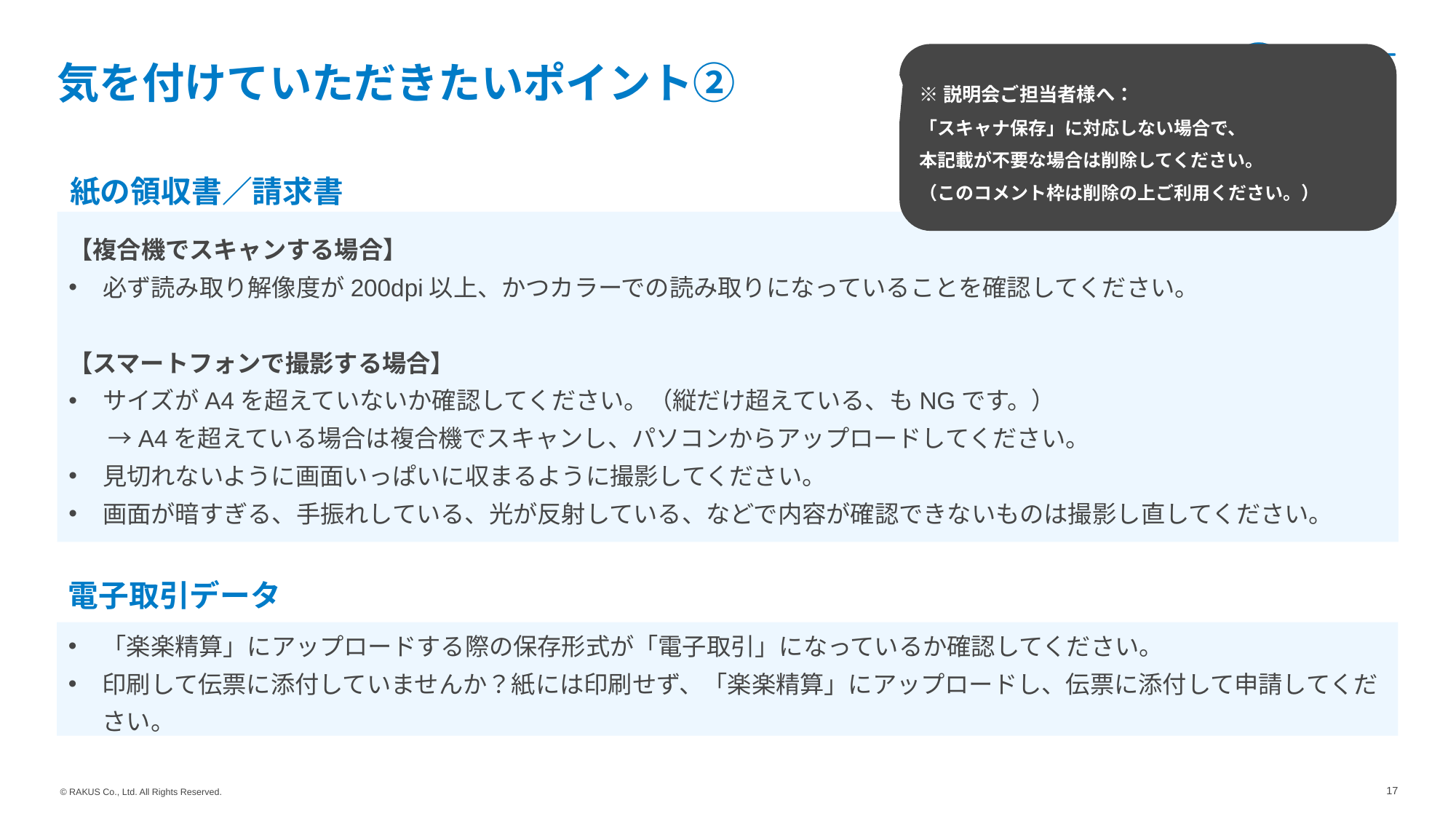

※説明会ご担当者様へ：
「スキャナ保存」に対応しない場合で、
本記載が不要な場合は削除してください。
（このコメント枠は削除の上ご利用ください。）
# 気を付けていただきたいポイント②

紙の領収書／請求書
【複合機でスキャンする場合】
必ず読み取り解像度が200dpi以上、かつカラーでの読み取りになっていることを確認してください。

【スマートフォンで撮影する場合】
サイズがA4を超えていないか確認してください。（縦だけ超えている、もNGです。）
 →A4を超えている場合は複合機でスキャンし、パソコンからアップロードしてください。
見切れないように画面いっぱいに収まるように撮影してください。
画面が暗すぎる、手振れしている、光が反射している、などで内容が確認できないものは撮影し直してください。
電子取引データ
「楽楽精算」にアップロードする際の保存形式が「電子取引」になっているか確認してください。
印刷して伝票に添付していませんか？紙には印刷せず、「楽楽精算」にアップロードし、伝票に添付して申請してください。
17